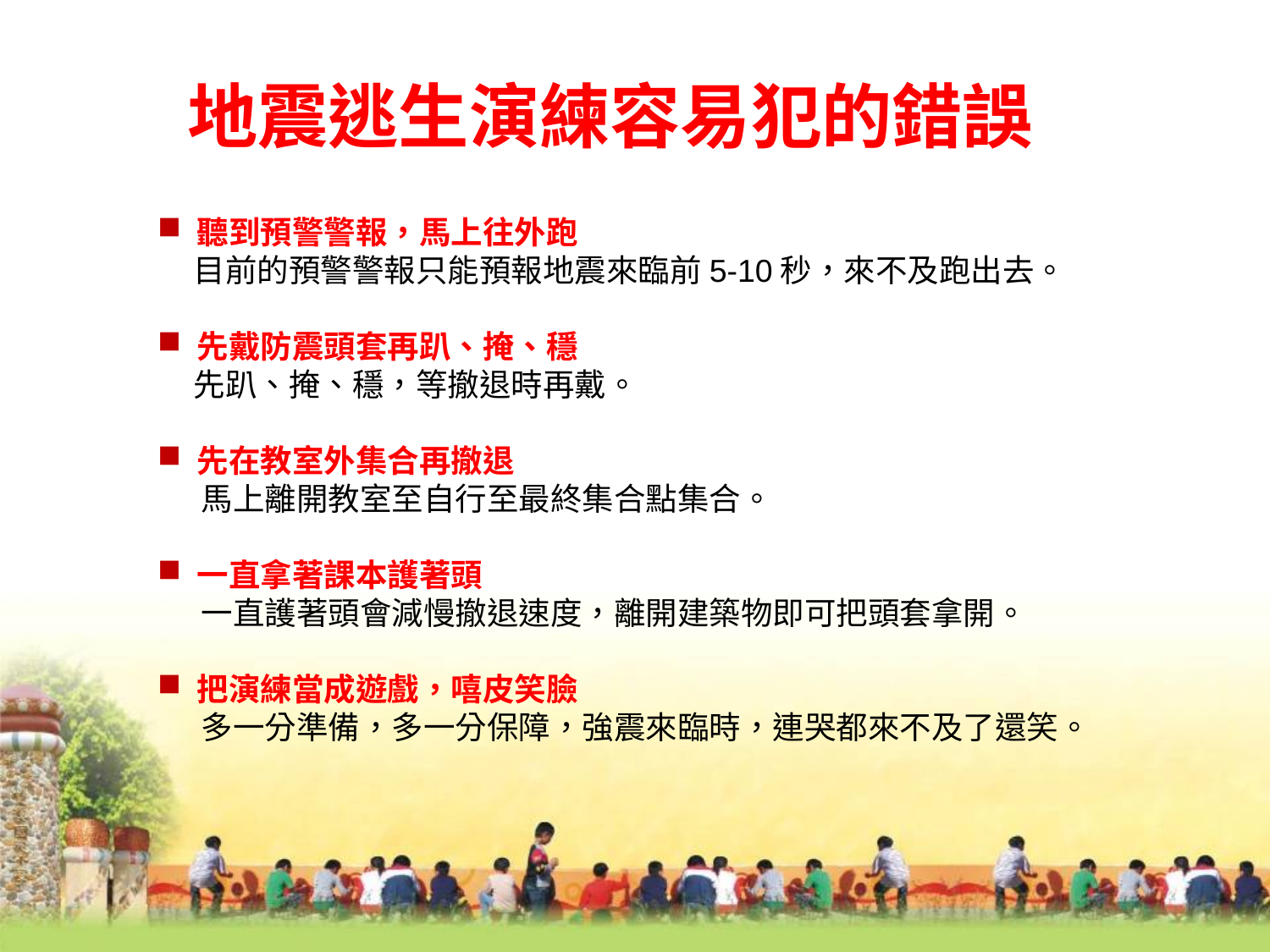

地震逃生演練容易犯的錯誤
聽到預警警報，馬上往外跑
    目前的預警警報只能預報地震來臨前5-10秒，來不及跑出去。

先戴防震頭套再趴、掩、穩
    先趴、掩、穩，等撤退時再戴。

先在教室外集合再撤退
     馬上離開教室至自行至最終集合點集合。

一直拿著課本護著頭
     一直護著頭會減慢撤退速度，離開建築物即可把頭套拿開。

把演練當成遊戲，嘻皮笑臉
     多一分準備，多一分保障，強震來臨時，連哭都來不及了還笑。